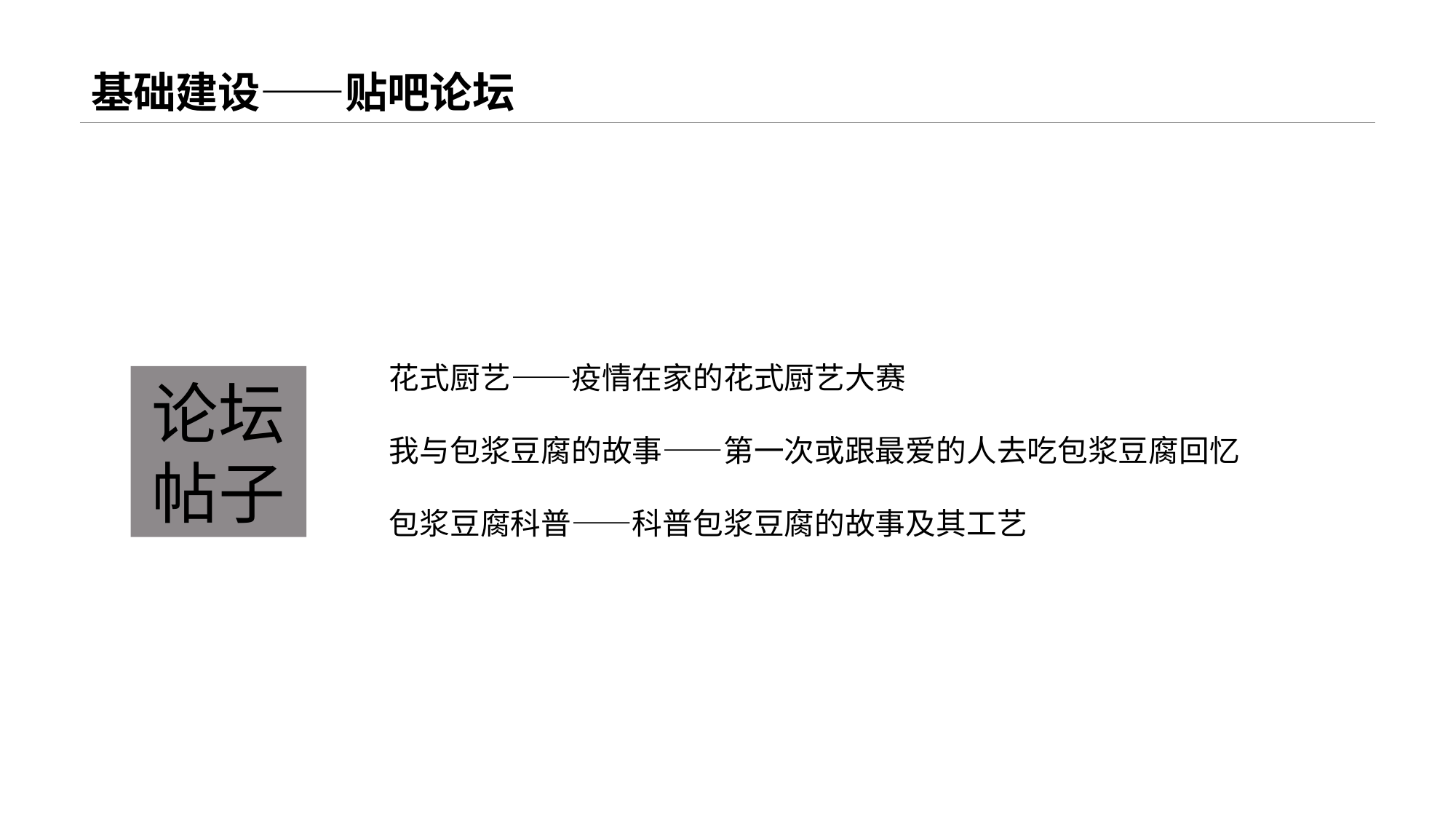

# 基础建设——贴吧论坛
花式厨艺——疫情在家的花式厨艺大赛

我与包浆豆腐的故事——第一次或跟最爱的人去吃包浆豆腐回忆

包浆豆腐科普——科普包浆豆腐的故事及其工艺
论坛帖子